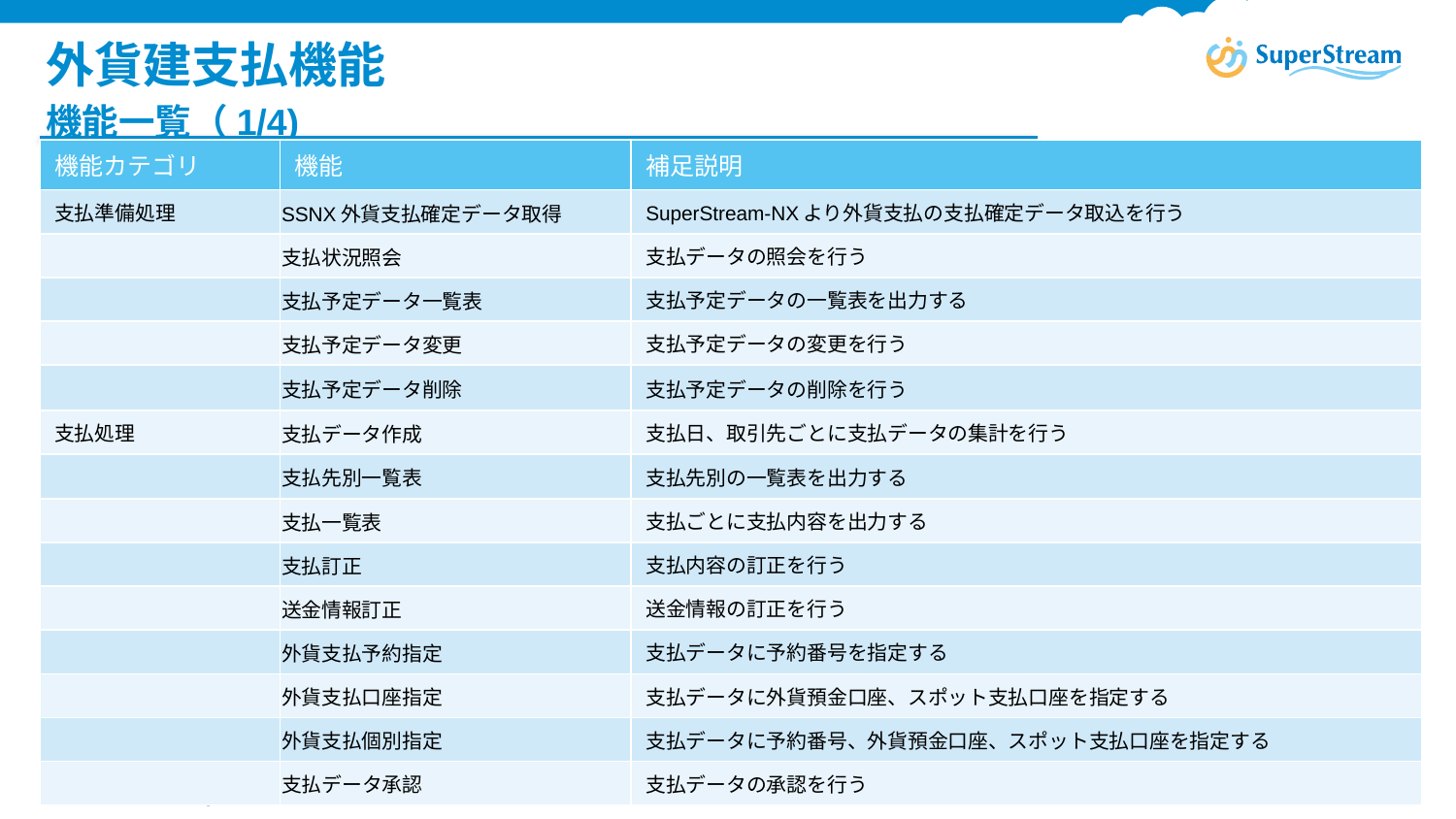

# 外貨建支払機能
機能一覧（1/4)

| 機能カテゴリ | 機能 | 補足説明 |
| --- | --- | --- |
| 支払準備処理 | SSNX外貨支払確定データ取得 | SuperStream-NXより外貨支払の支払確定データ取込を行う |
|  | 支払状況照会 | 支払データの照会を行う |
|  | 支払予定データ一覧表 | 支払予定データの一覧表を出力する |
|  | 支払予定データ変更 | 支払予定データの変更を行う |
|  | 支払予定データ削除 | 支払予定データの削除を行う |
| 支払処理 | 支払データ作成 | 支払日、取引先ごとに支払データの集計を行う |
|  | 支払先別一覧表 | 支払先別の一覧表を出力する |
|  | 支払一覧表 | 支払ごとに支払内容を出力する |
|  | 支払訂正 | 支払内容の訂正を行う |
|  | 送金情報訂正 | 送金情報の訂正を行う |
|  | 外貨支払予約指定 | 支払データに予約番号を指定する |
|  | 外貨支払口座指定 | 支払データに外貨預金口座、スポット支払口座を指定する |
|  | 外貨支払個別指定 | 支払データに予約番号、外貨預金口座、スポット支払口座を指定する |
|  | 支払データ承認 | 支払データの承認を行う |
©Canon IT Solutions Inc.  All rights reserved.
10